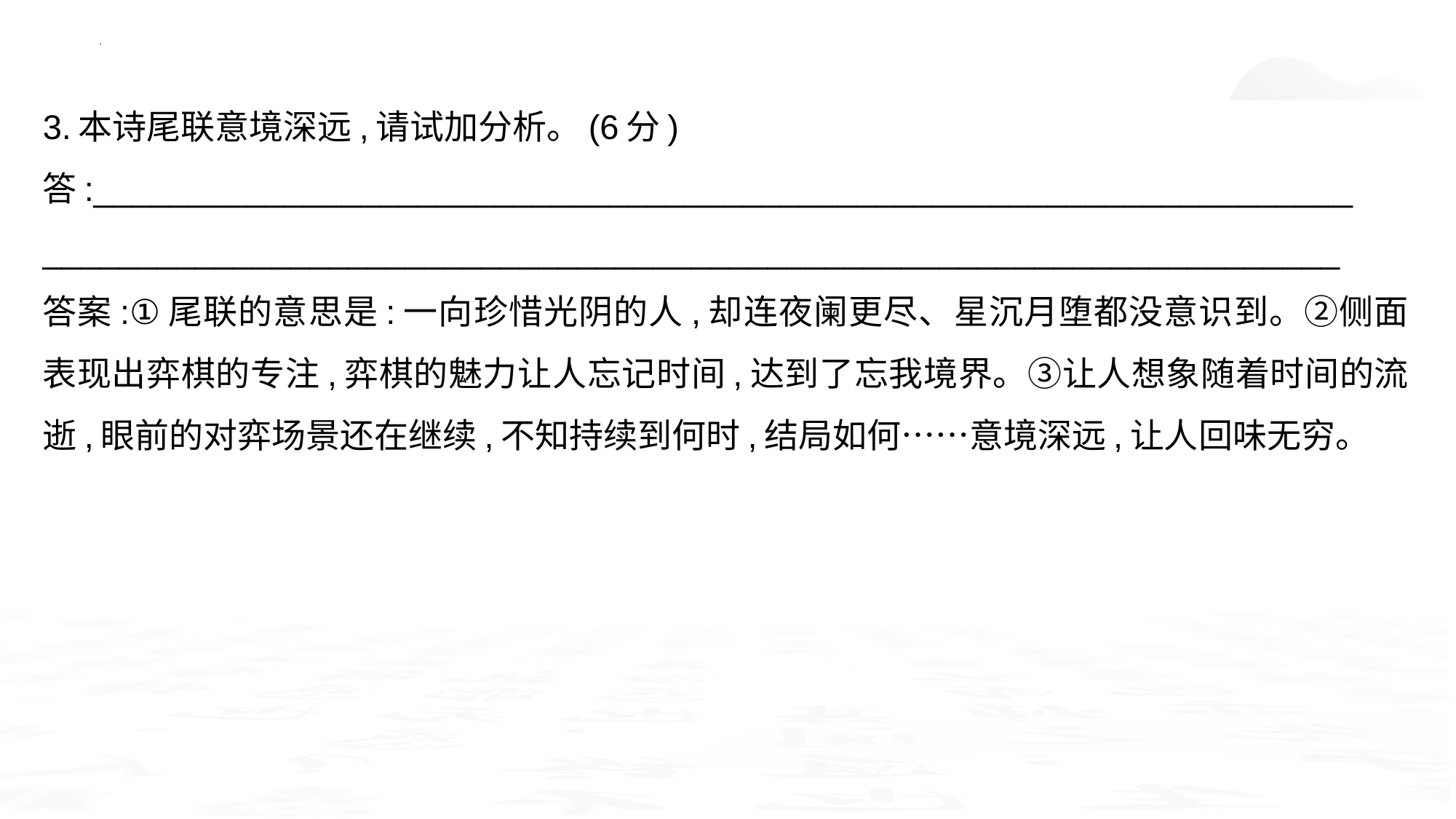

3.本诗尾联意境深远,请试加分析。(6分)
答:__________________________________________________________________
____________________________________________________________________
答案:①尾联的意思是:一向珍惜光阴的人,却连夜阑更尽、星沉月堕都没意识到。②侧面表现出弈棋的专注,弈棋的魅力让人忘记时间,达到了忘我境界。③让人想象随着时间的流逝,眼前的对弈场景还在继续,不知持续到何时,结局如何……意境深远,让人回味无穷。